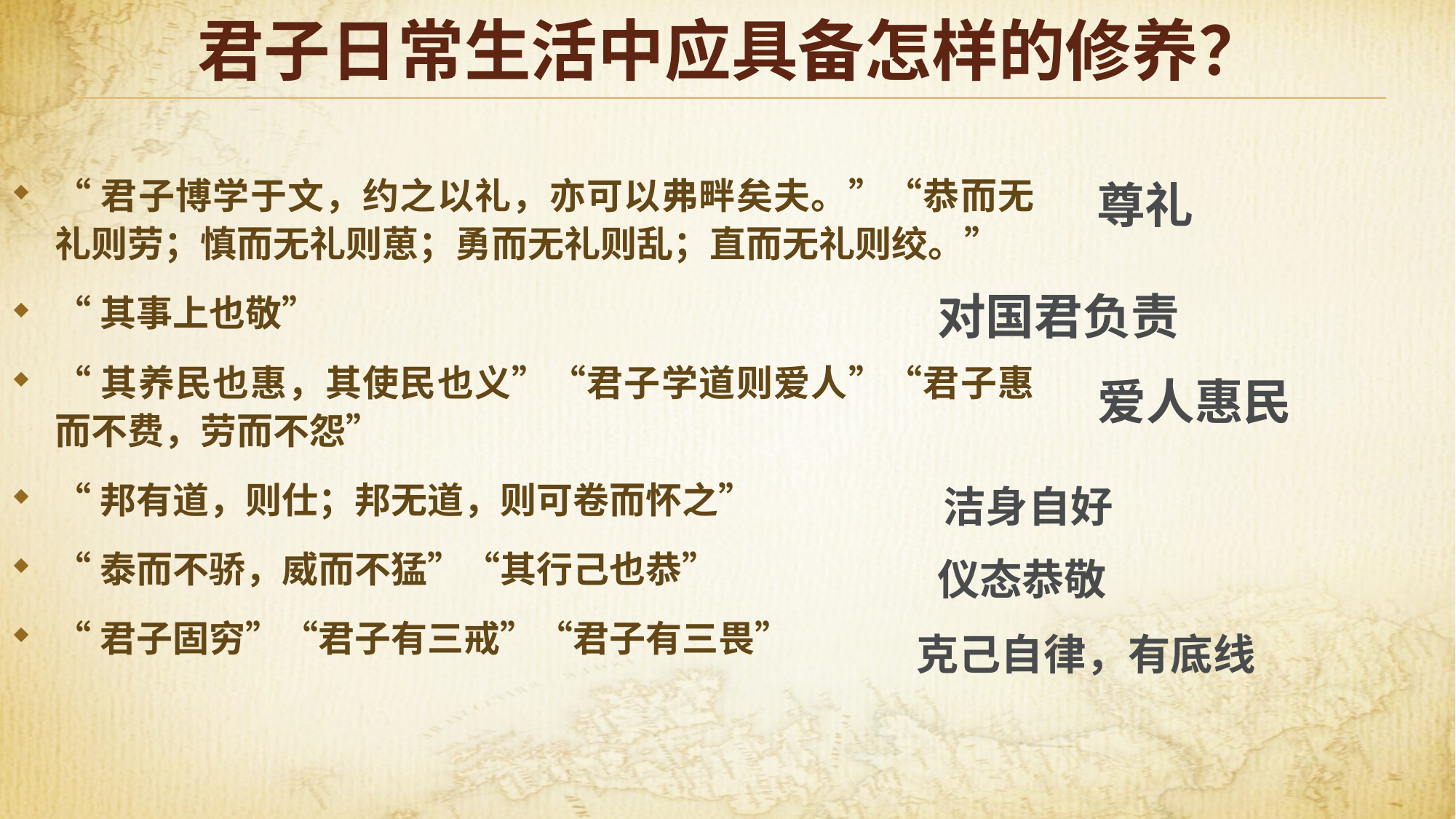

# 君子日常生活中应具备怎样的修养？
尊礼
“君子博学于文，约之以礼，亦可以弗畔矣夫。”“恭而无礼则劳；慎而无礼则葸；勇而无礼则乱；直而无礼则绞。”
“其事上也敬”
“其养民也惠，其使民也义”“君子学道则爱人”“君子惠而不费，劳而不怨”
“邦有道，则仕；邦无道，则可卷而怀之”
“泰而不骄，威而不猛”“其行己也恭”
“君子固穷”“君子有三戒”“君子有三畏”

对国君负责
爱人惠民
洁身自好
仪态恭敬
克己自律，有底线